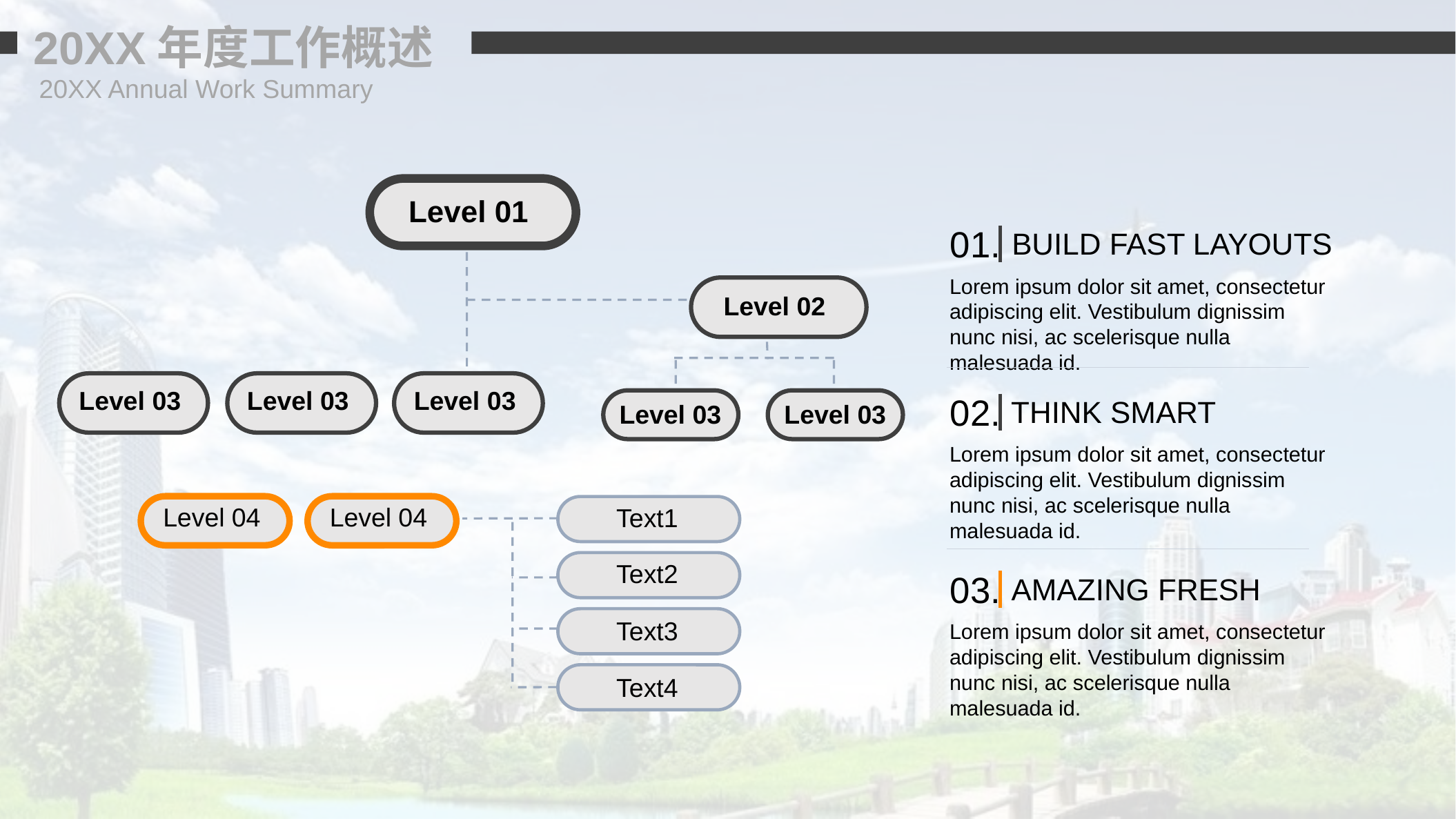

20XX年度工作概述

20XX Annual Work Summary

Level 01
01.
BUILD FAST LAYOUTS
Lorem ipsum dolor sit amet, consectetur adipiscing elit. Vestibulum dignissim nunc nisi, ac scelerisque nulla malesuada id.

Level 02

02.
THINK SMART
Lorem ipsum dolor sit amet, consectetur adipiscing elit. Vestibulum dignissim nunc nisi, ac scelerisque nulla malesuada id.

Level 03
Level 03
Level 03

Level 03
Level 03

Level 04
Level 04
Text1

Text2

03.
AMAZING FRESH
Lorem ipsum dolor sit amet, consectetur adipiscing elit. Vestibulum dignissim nunc nisi, ac scelerisque nulla malesuada id.

Text3

Text4